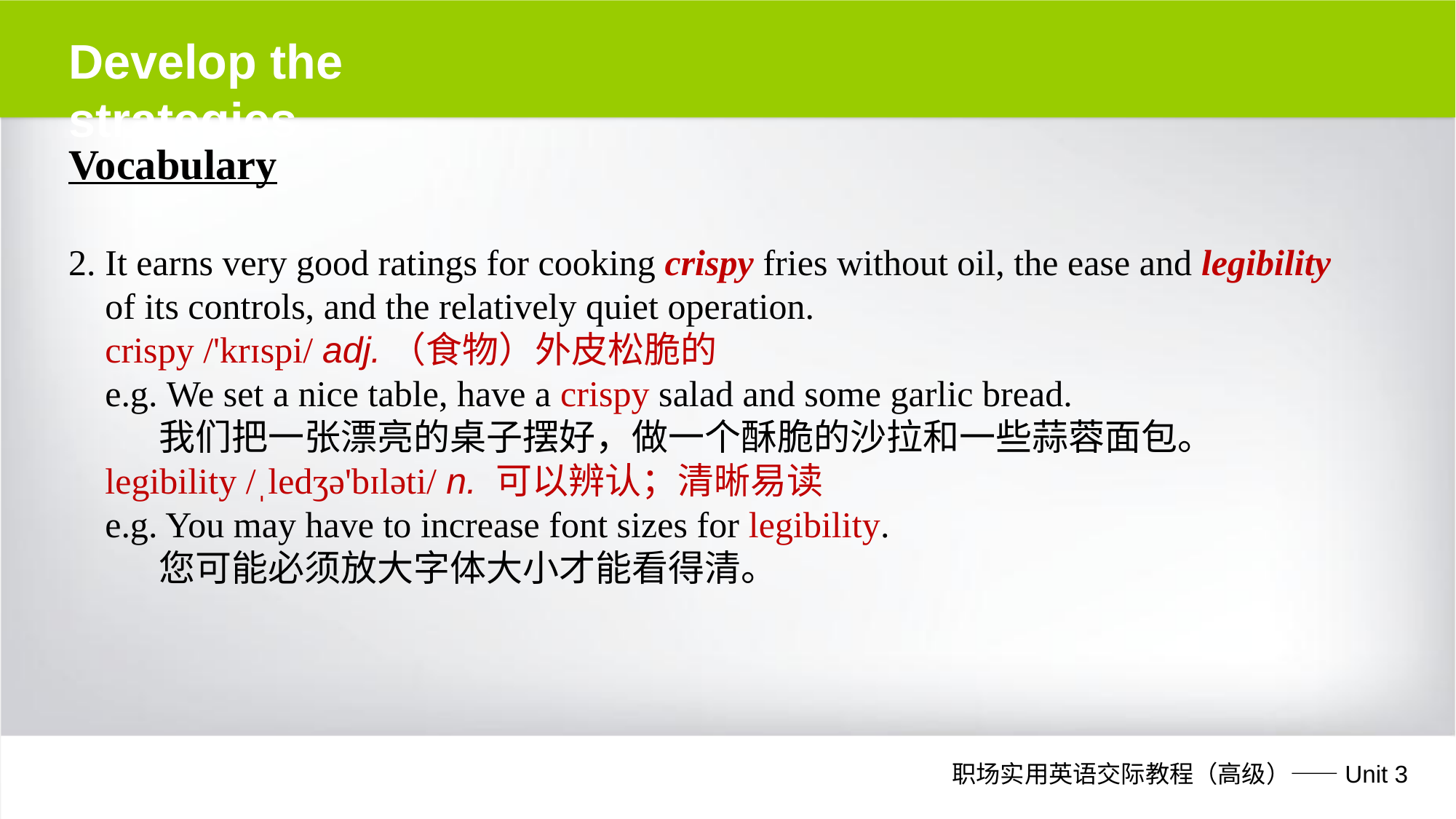

Develop the strategies
Vocabulary

2. It earns very good ratings for cooking crispy fries without oil, the ease and legibility
    of its controls, and the relatively quiet operation.
    crispy /'krɪspi/ adj.（食物）外皮松脆的
    e.g. We set a nice table, have a crispy salad and some garlic bread.
          我们把一张漂亮的桌子摆好，做一个酥脆的沙拉和一些蒜蓉面包。
    legibility /ˌledʒə'bɪləti/ n. 可以辨认；清晰易读
    e.g. You may have to increase font sizes for legibility.
          您可能必须放大字体大小才能看得清。

职场实用英语交际教程（高级）——Unit 3